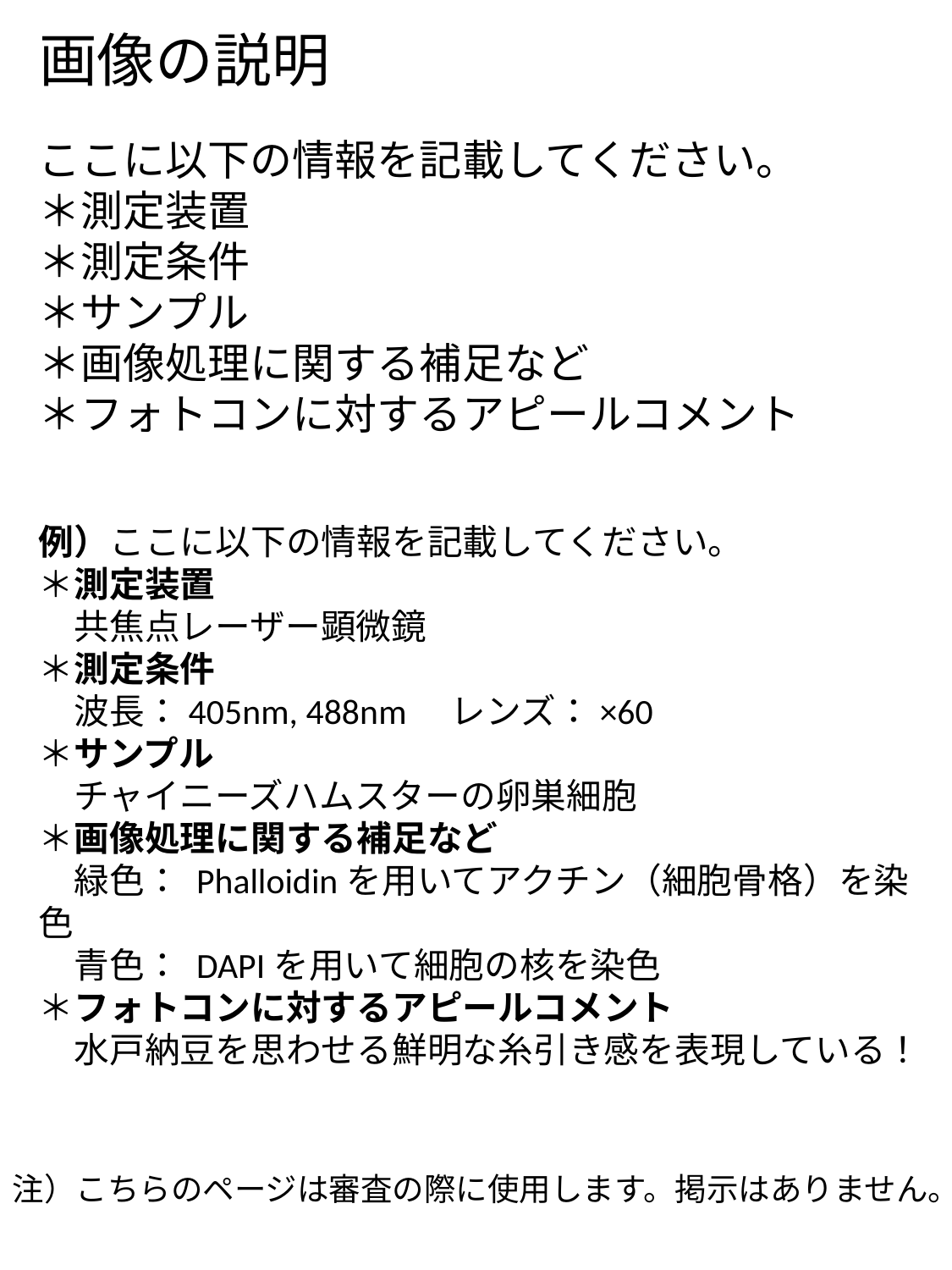

# 画像の説明
ここに以下の情報を記載してください。
＊測定装置
＊測定条件
＊サンプル
＊画像処理に関する補足など
＊フォトコンに対するアピールコメント
例）ここに以下の情報を記載してください。
＊測定装置
　共焦点レーザー顕微鏡
＊測定条件
　波長：405nm, 488nm　レンズ：×60
＊サンプル
　チャイニーズハムスターの卵巣細胞
＊画像処理に関する補足など
　緑色： Phalloidinを用いてアクチン（細胞骨格）を染色
　青色： DAPIを用いて細胞の核を染色
＊フォトコンに対するアピールコメント
　水戸納豆を思わせる鮮明な糸引き感を表現している！
注）こちらのページは審査の際に使用します。掲示はありません。